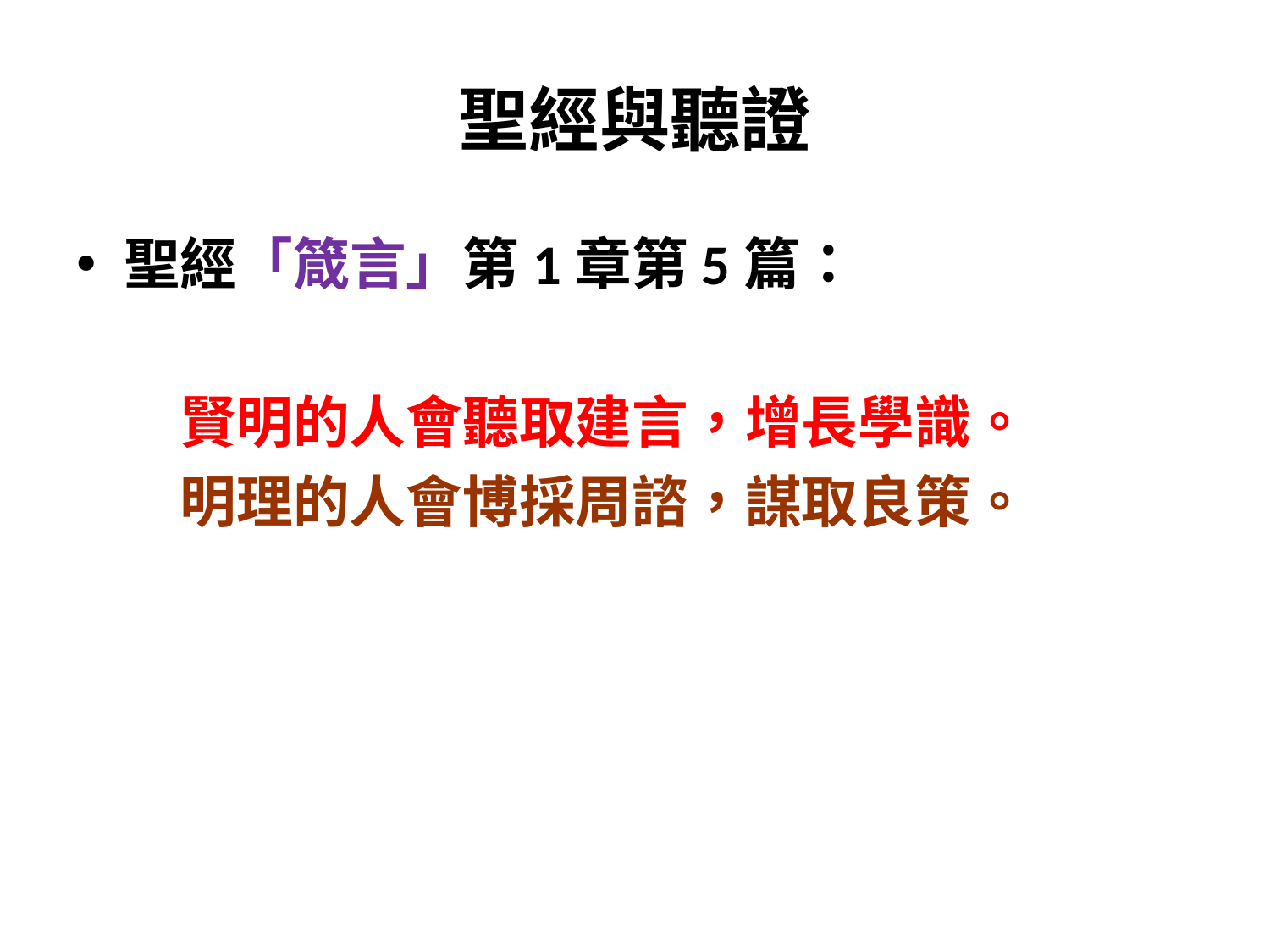

# 聖經與聽證
聖經「箴言」第1章第5篇：

       賢明的人會聽取建言，增長學識。
       明理的人會博採周諮，謀取良策。